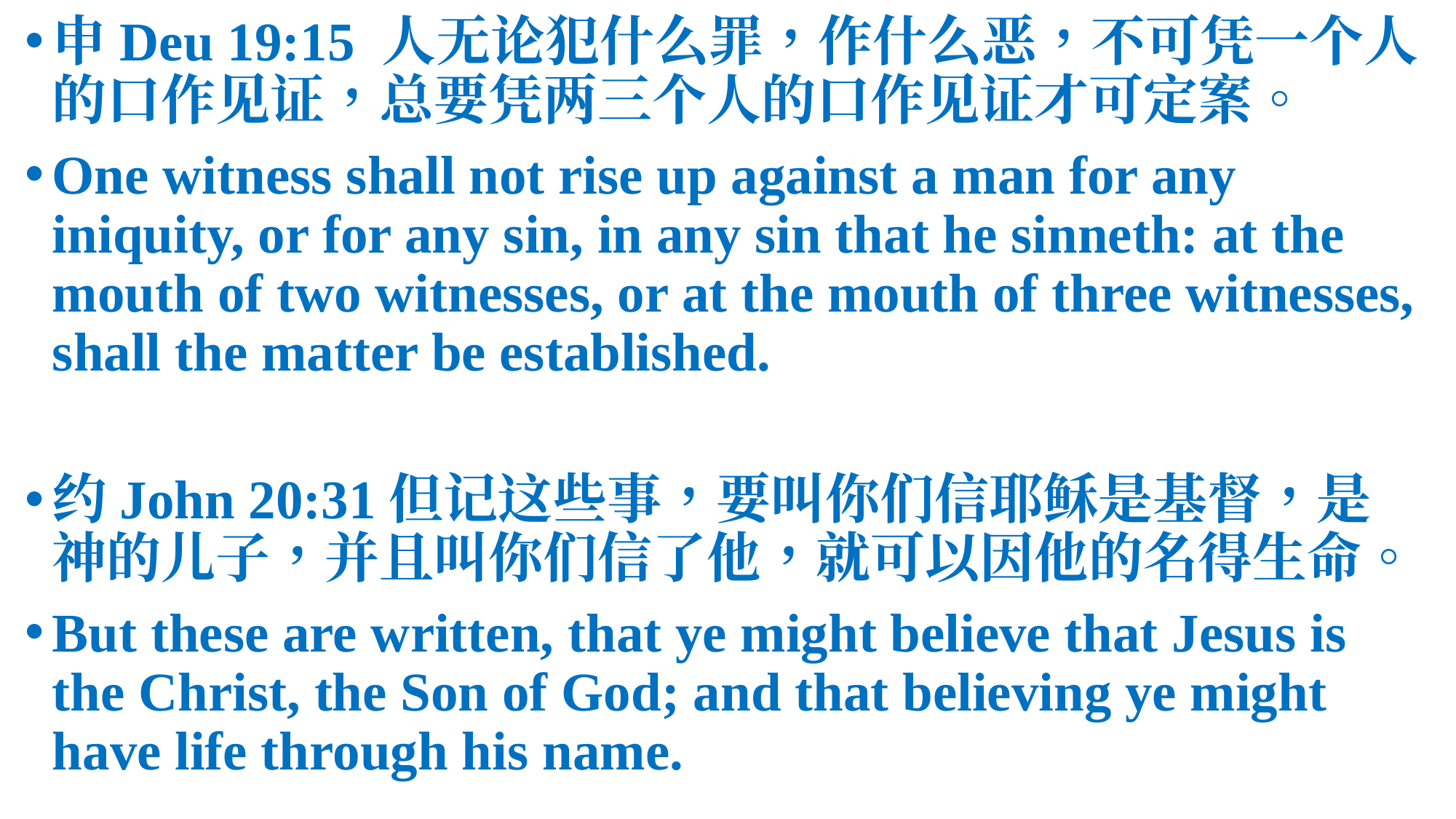

申Deu 19:15 人无论犯什么罪，作什么恶，不可凭一个人的口作见证，总要凭两三个人的口作见证才可定案。
One witness shall not rise up against a man for any iniquity, or for any sin, in any sin that he sinneth: at the mouth of two witnesses, or at the mouth of three witnesses, shall the matter be established.

约John 20:31但记这些事，要叫你们信耶稣是基督，是　神的儿子，并且叫你们信了他，就可以因他的名得生命。
But these are written, that ye might believe that Jesus is the Christ, the Son of God; and that believing ye might have life through his name.